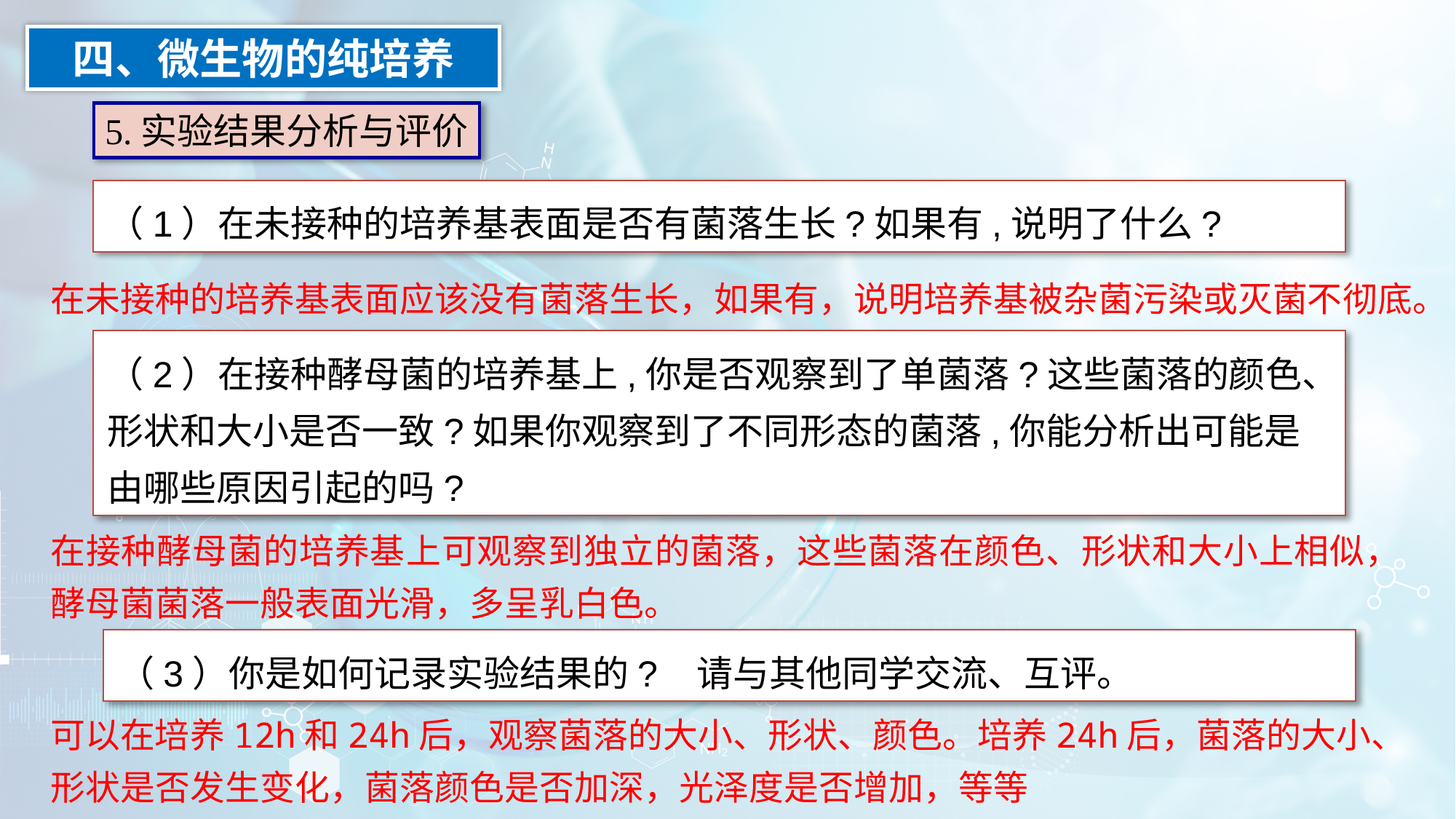

四、微生物的纯培养
5.实验结果分析与评价
（1）在未接种的培养基表面是否有菌落生长?如果有,说明了什么?
在未接种的培养基表面应该没有菌落生长，如果有，说明培养基被杂菌污染或灭菌不彻底。
（2）在接种酵母菌的培养基上,你是否观察到了单菌落?这些菌落的颜色、形状和大小是否一致?如果你观察到了不同形态的菌落,你能分析出可能是由哪些原因引起的吗?
在接种酵母菌的培养基上可观察到独立的菌落，这些菌落在颜色、形状和大小上相似，酵母菌菌落一般表面光滑，多呈乳白色。
（3）你是如何记录实验结果的?   请与其他同学交流、互评。
可以在培养12h和24h后，观察菌落的大小、形状、颜色。培养24h后，菌落的大小、形状是否发生变化，菌落颜色是否加深，光泽度是否增加，等等